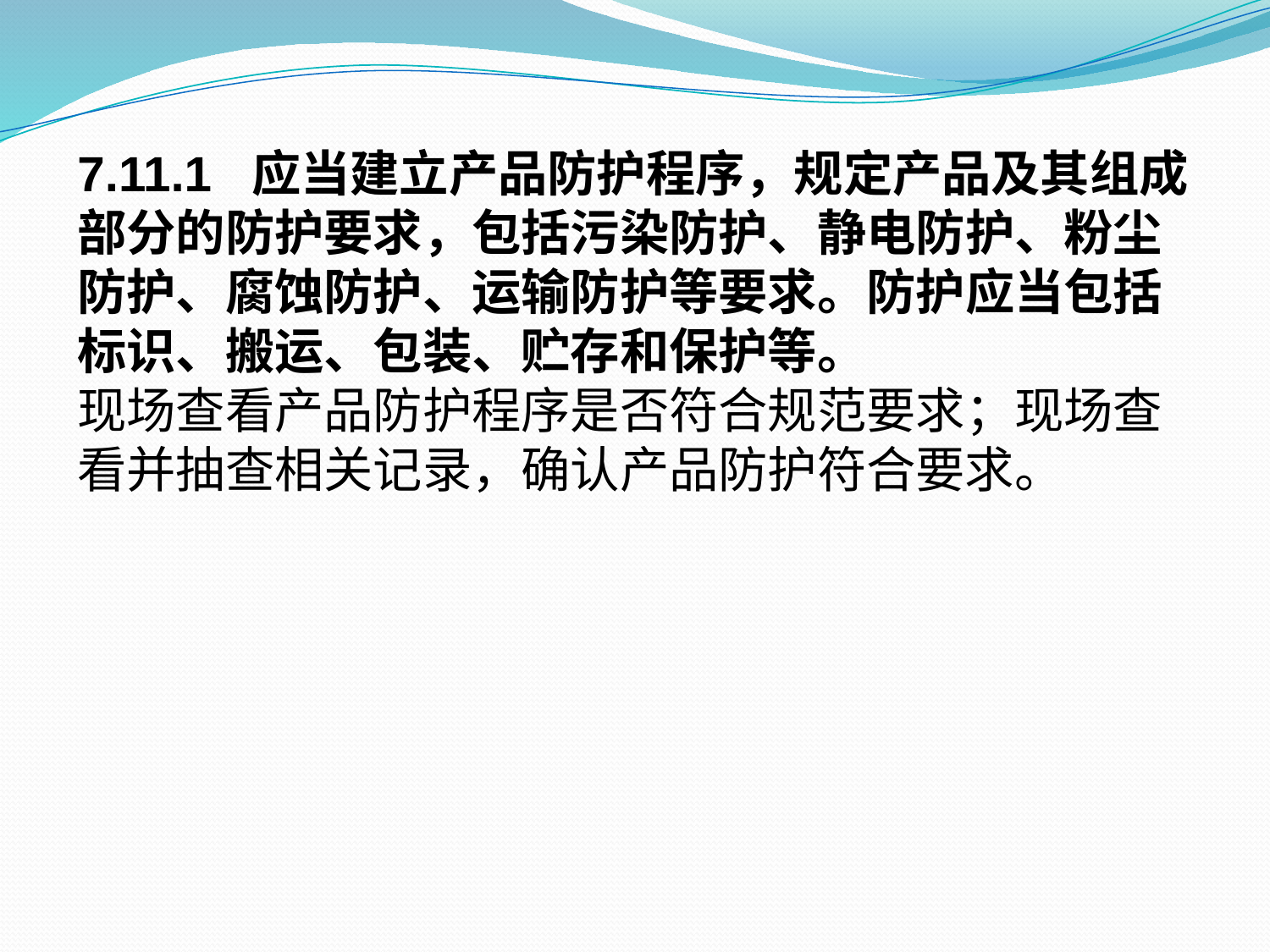

7.11.1  应当建立产品防护程序，规定产品及其组成部分的防护要求，包括污染防护、静电防护、粉尘防护、腐蚀防护、运输防护等要求。防护应当包括标识、搬运、包装、贮存和保护等。
现场查看产品防护程序是否符合规范要求；现场查看并抽查相关记录，确认产品防护符合要求。